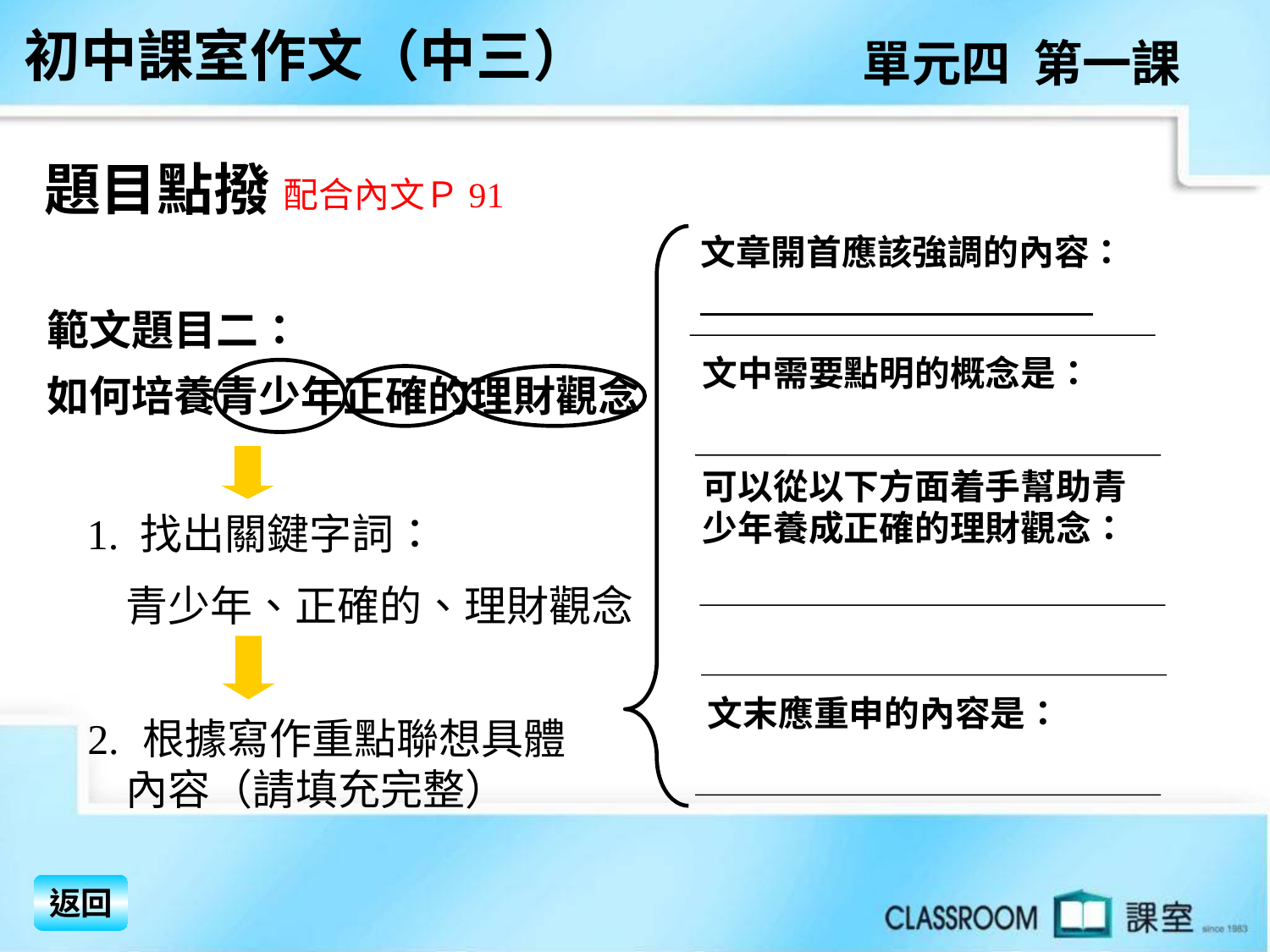

初中課室作文（中三）
單元四  第一課
題目點撥
配合內文Ｐ91
文章開首應該強調的內容：

範文題目二：
如何培養青少年正確的理財觀念

文中需要點明的概念是：

可以從以下方面着手幫助青少年養成正確的理財觀念：
1. 找出關鍵字詞：
   青少年、正確的、理財觀念

文末應重申的內容是：
2. 根據寫作重點聯想具體
   內容（請填充完整）

返回